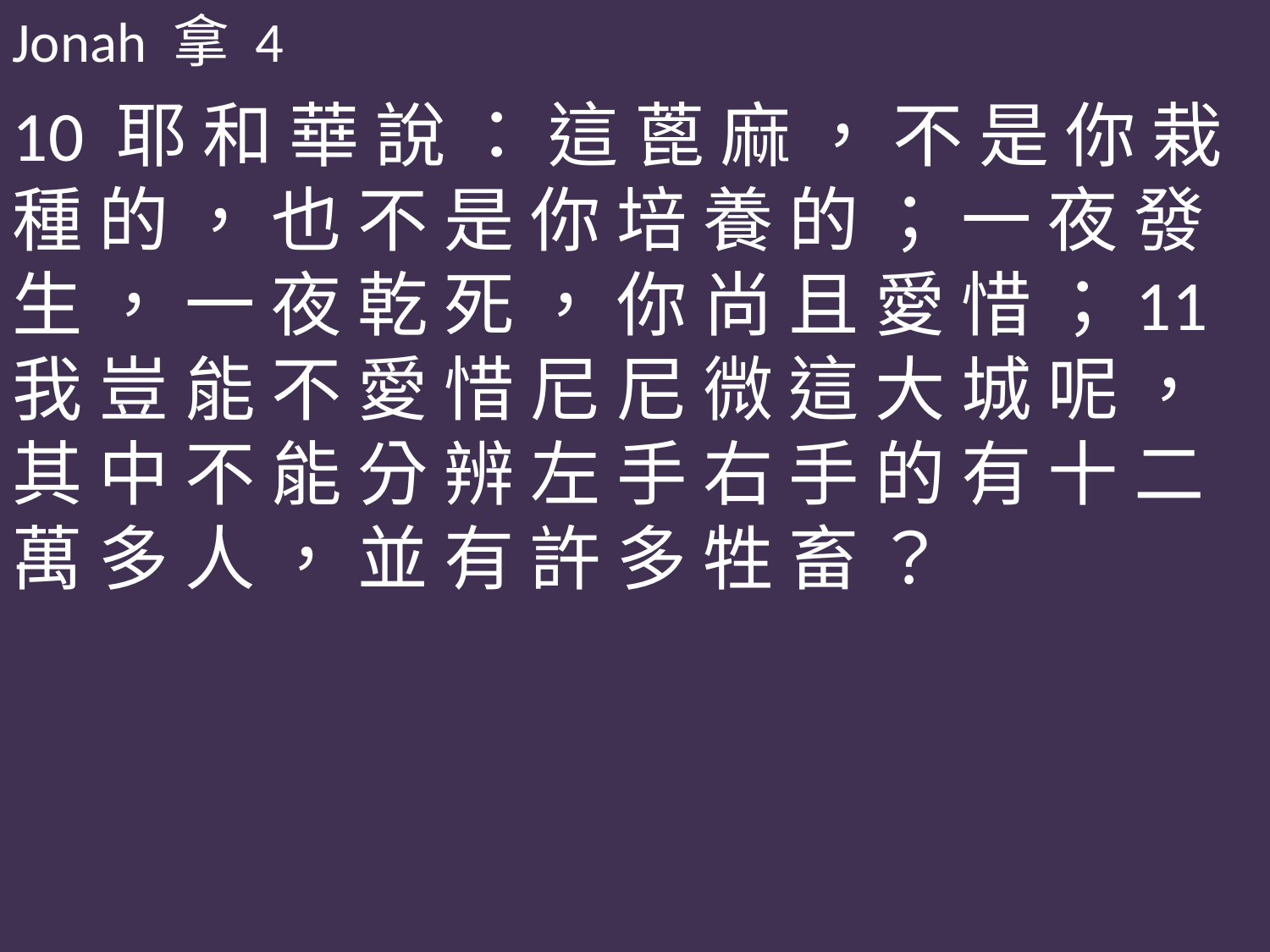

Jonah 拿 4
10 耶 和 華 說 ： 這 蓖 麻 ， 不 是 你 栽 種 的 ， 也 不 是 你 培 養 的 ； 一 夜 發 生 ， 一 夜 乾 死 ， 你 尚 且 愛 惜 ；11 我 豈 能 不 愛 惜 尼 尼 微 這 大 城 呢 ， 其 中 不 能 分 辨 左 手 右 手 的 有 十 二 萬 多 人 ， 並 有 許 多 牲 畜 ？